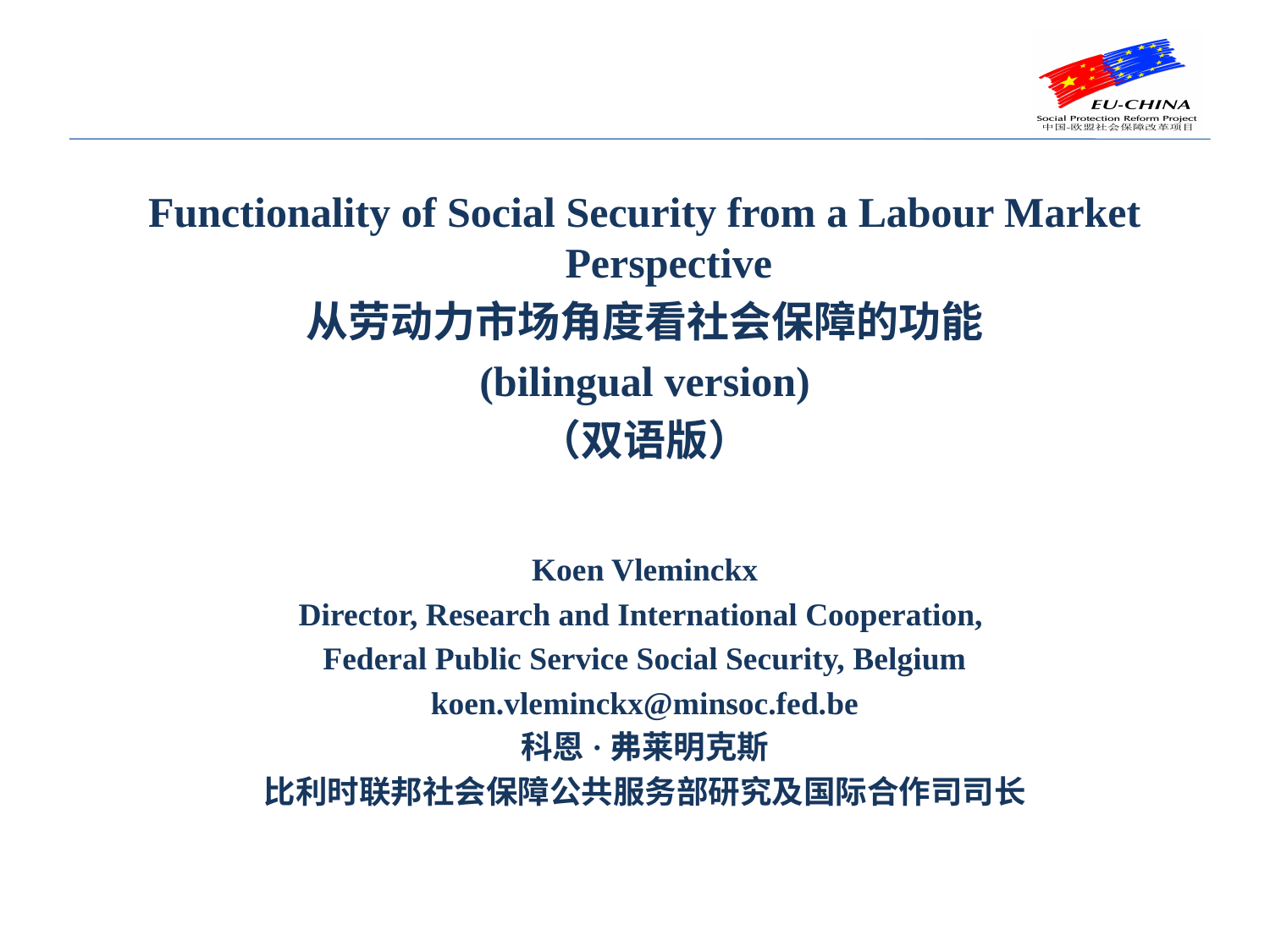

Functionality of Social Security from a Labour Market Perspective
从劳动力市场角度看社会保障的功能
(bilingual version)
（双语版）

Koen Vleminckx
Director, Research and International Cooperation,
Federal Public Service Social Security, Belgium
koen.vleminckx@minsoc.fed.be
科恩·弗莱明克斯
比利时联邦社会保障公共服务部研究及国际合作司司长